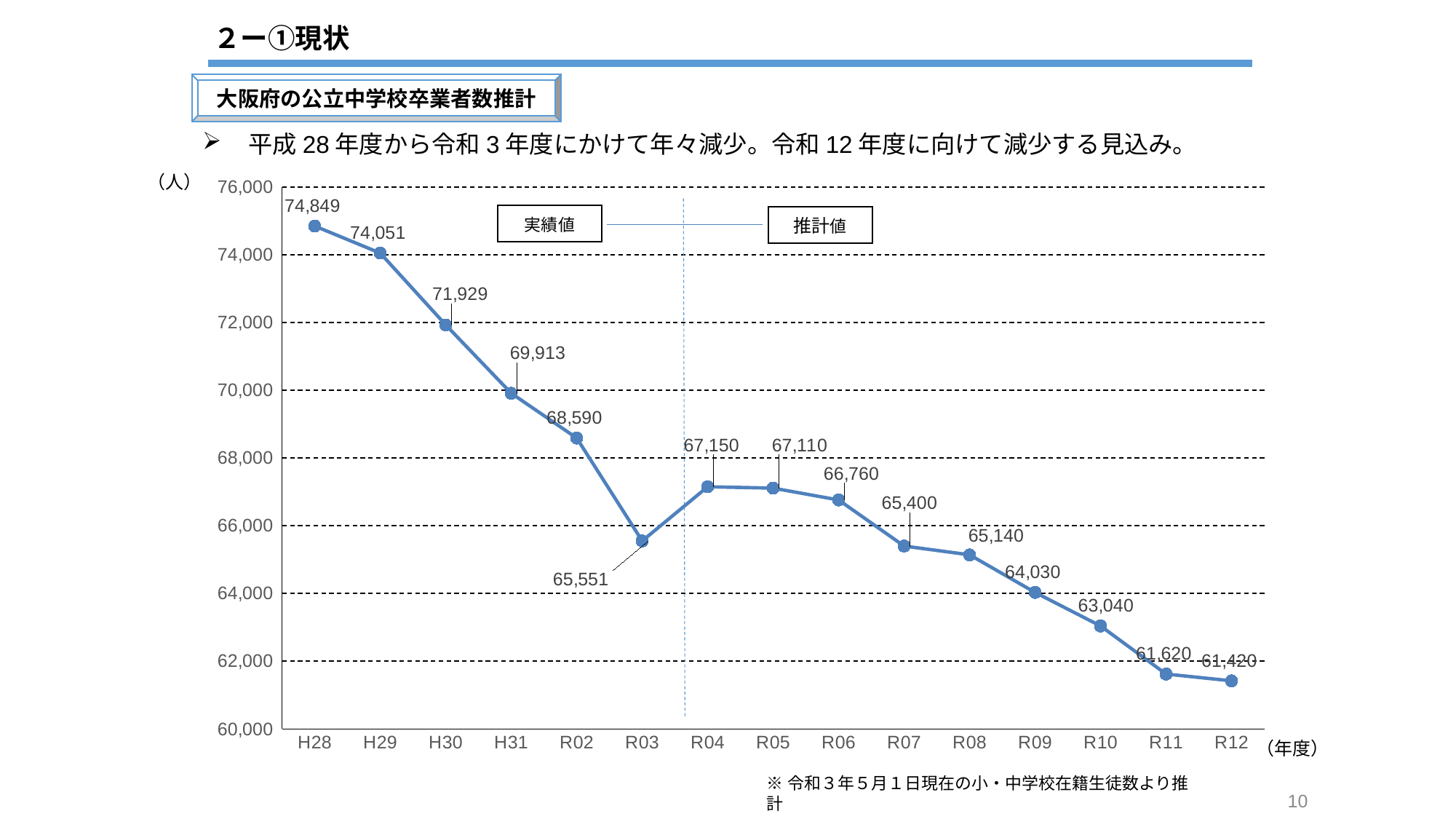

２ー①現状
大阪府の公立中学校卒業者数推計
　平成28年度から令和3年度にかけて年々減少。令和12年度に向けて減少する見込み。
（人）

### Chart

| Category |  |
|---|---|
| H28 | 74849.0 |
| H29 | 74051.0 |
| H30 | 71929.0 |
| H31 | 69913.0 |
| R02 | 68590.0 |
| R03 | 65551.0 |
| R04 | 67150.0 |
| R05 | 67110.0 |
| R06 | 66760.0 |
| R07 | 65400.0 |
| R08 | 65140.0 |
| R09 | 64030.0 |
| R10 | 63040.0 |
| R11 | 61620.0 |
| R12 | 61420.0 |
（年度）
※令和３年５月１日現在の小・中学校在籍生徒数より推計
10